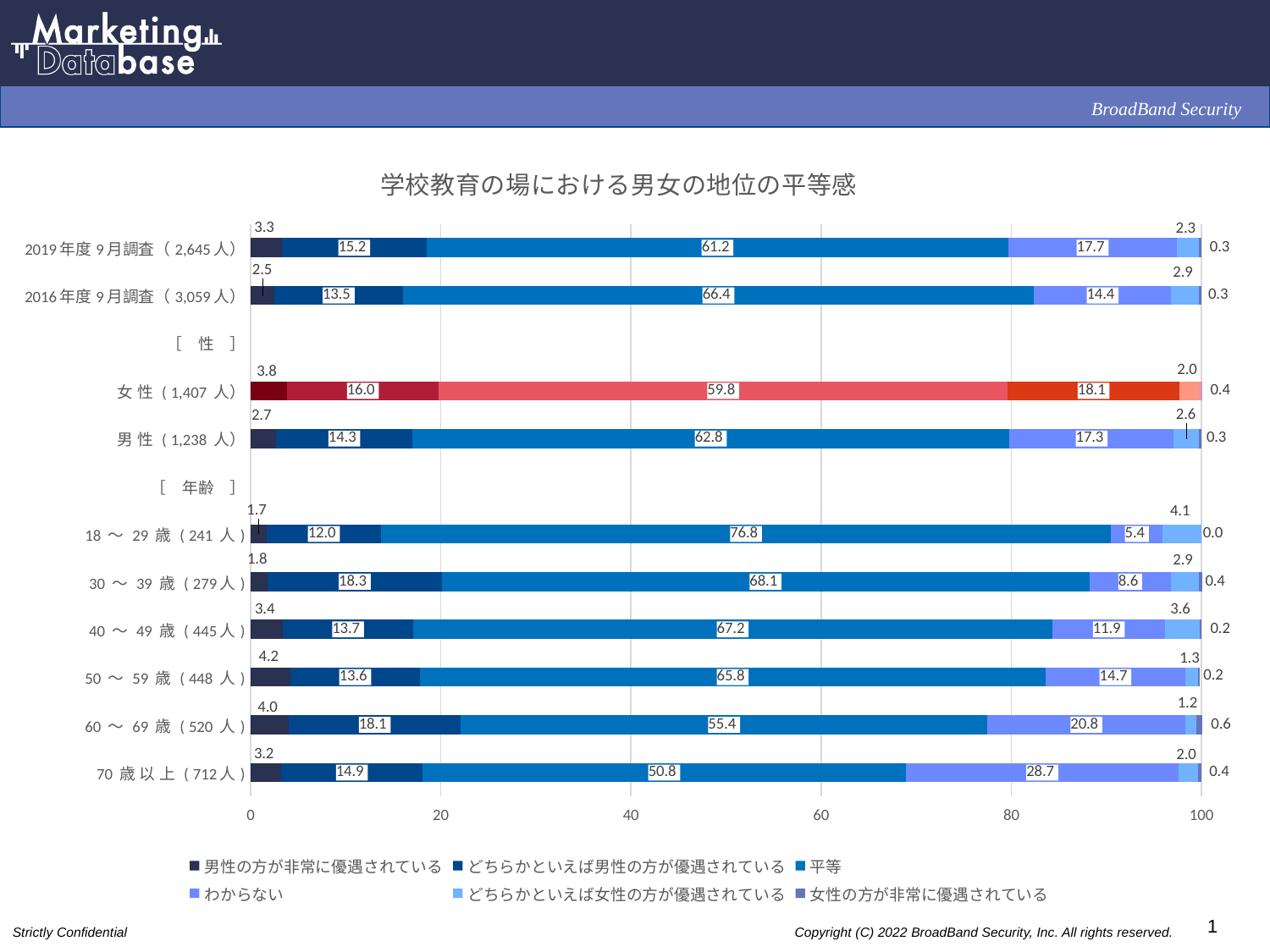

### Chart: 学校教育の場における男女の地位の平等感

| Category | 男性の方が非常に優遇されている | どちらかといえば男性の方が優遇されている | 平等 | わからない | どちらかといえば女性の方が優遇されている | 女性の方が非常に優遇されている |
|---|---|---|---|---|---|---|
| 2019年度9月調査（2,645人） | 3.3 | 15.2 | 61.2 | 17.7 | 2.3 | 0.3 |
| 2016年度9月調査（3,059人） | 2.5 | 13.5 | 66.4 | 14.4 | 2.9 | 0.3 |
| ［　性　］ | None | None | None | None | None | None |
| 女 性 ( 1,407 人） | 3.8 | 16.0 | 59.8 | 18.1 | 2.0 | 0.4 |
| 男 性 ( 1,238 人） | 2.7 | 14.3 | 62.8 | 17.3 | 2.6 | 0.3 |
| ［　年齢　］ | None | None | None | None | None | None |
| 18 ～ 29 歳 ( 241 人) | 1.7 | 12.0 | 76.8 | 5.4 | 4.1 | 0.0 |
| 30 ～ 39 歳 ( 279人) | 1.8 | 18.3 | 68.1 | 8.6 | 2.9 | 0.4 |
| 40 ～ 49 歳 ( 445人) | 3.4 | 13.7 | 67.2 | 11.9 | 3.6 | 0.2 |
| 50 ～ 59 歳 ( 448 人) | 4.2 | 13.6 | 65.8 | 14.7 | 1.3 | 0.2 |
| 60 ～ 69 歳 ( 520 人) | 4.0 | 18.1 | 55.4 | 20.8 | 1.2 | 0.6 |
| 70 歳 以 上 ( 712人) | 3.2 | 14.9 | 50.8 | 28.7 | 2.0 | 0.4 |